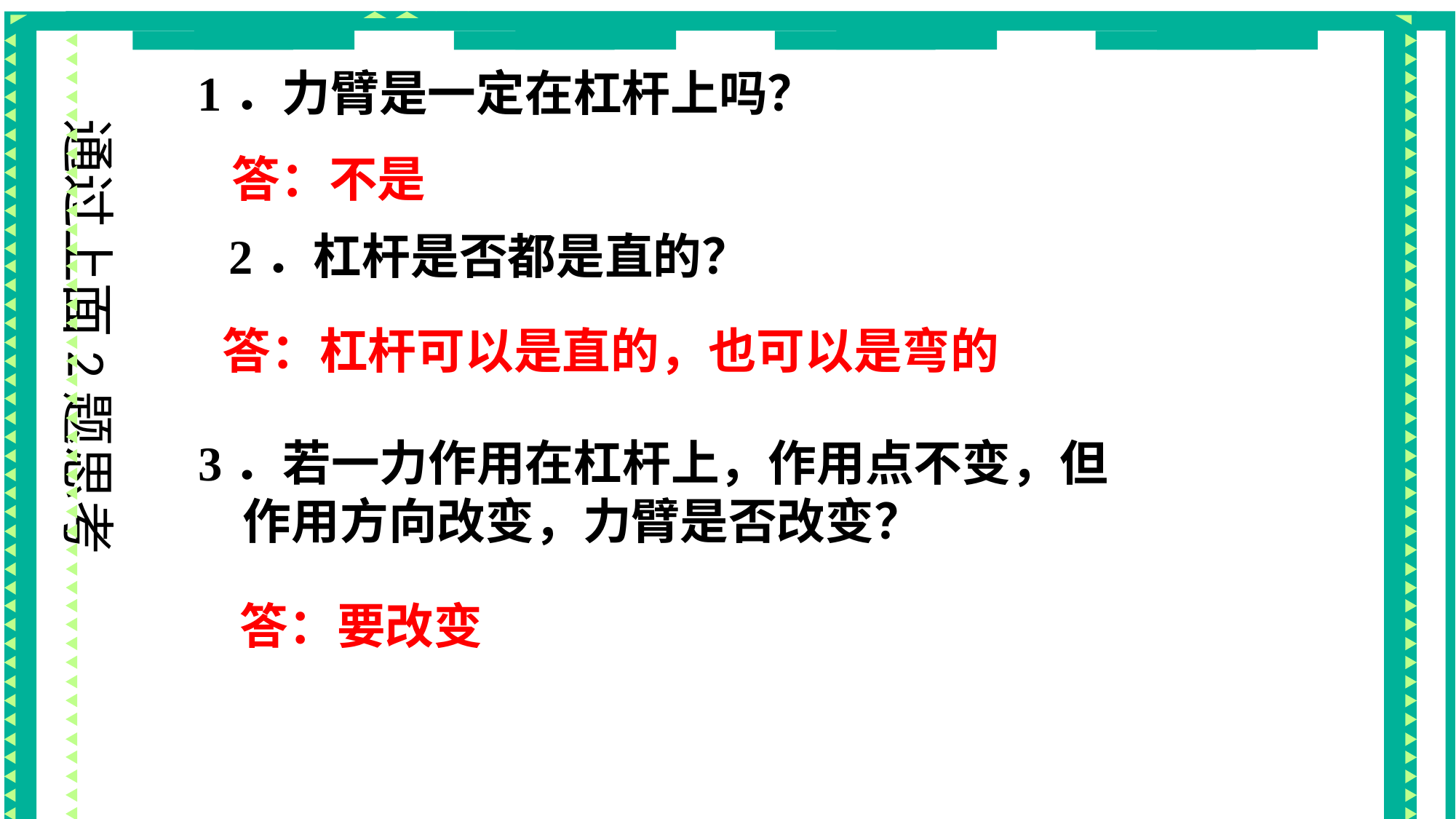

1．力臂是一定在杠杆上吗？
通过上面2题思考
答：不是
2．杠杆是否都是直的？
答：杠杆可以是直的，也可以是弯的
3．若一力作用在杠杆上，作用点不变，但
   作用方向改变，力臂是否改变？
答：要改变